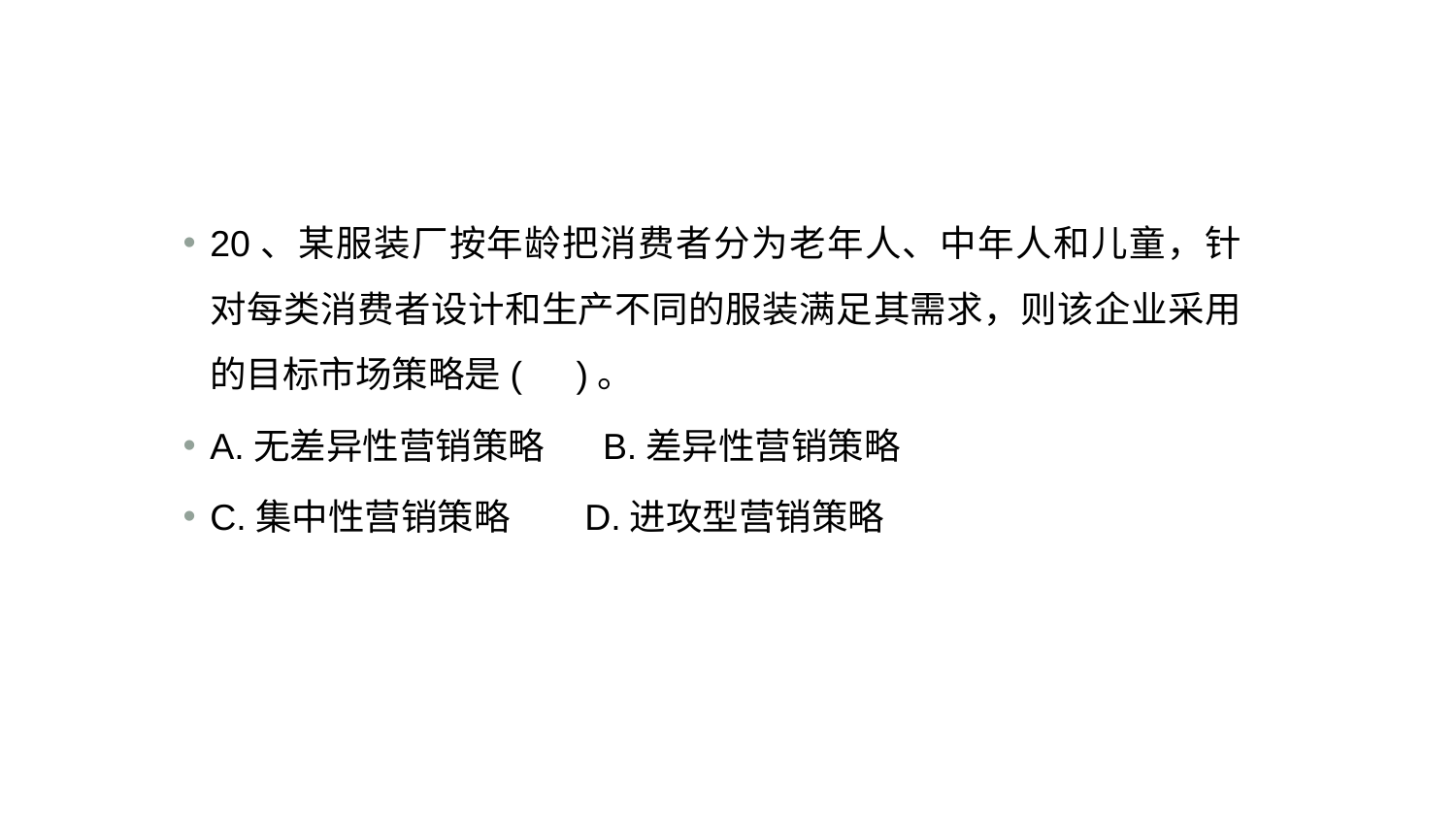

#
20、某服装厂按年龄把消费者分为老年人、中年人和儿童，针对每类消费者设计和生产不同的服装满足其需求，则该企业采用的目标市场策略是(　)。
A.无差异性营销策略      B.差异性营销策略
C.集中性营销策略        D.进攻型营销策略